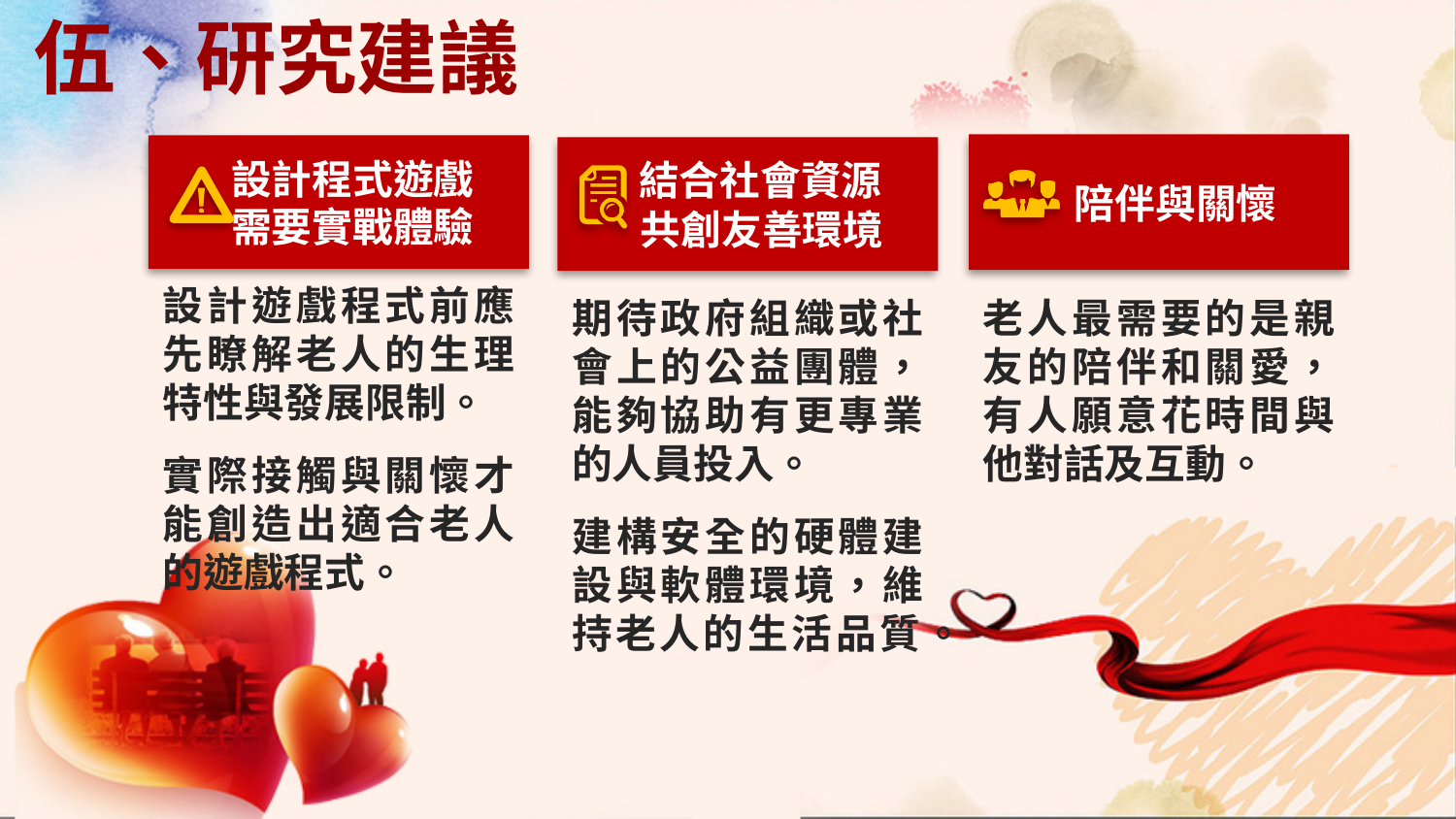

伍、研究建議
   陪伴與關懷
老人最需要的是親友的陪伴和關愛，有人願意花時間與他對話及互動。
  設計程式遊戲
  需要實戰體驗
設計遊戲程式前應先瞭解老人的生理特性與發展限制。
實際接觸與關懷才能創造出適合老人的遊戲程式。
  結合社會資源
  共創友善環境
期待政府組織或社會上的公益團體，能夠協助有更專業的人員投入。
建構安全的硬體建設與軟體環境，維持老人的生活品質。